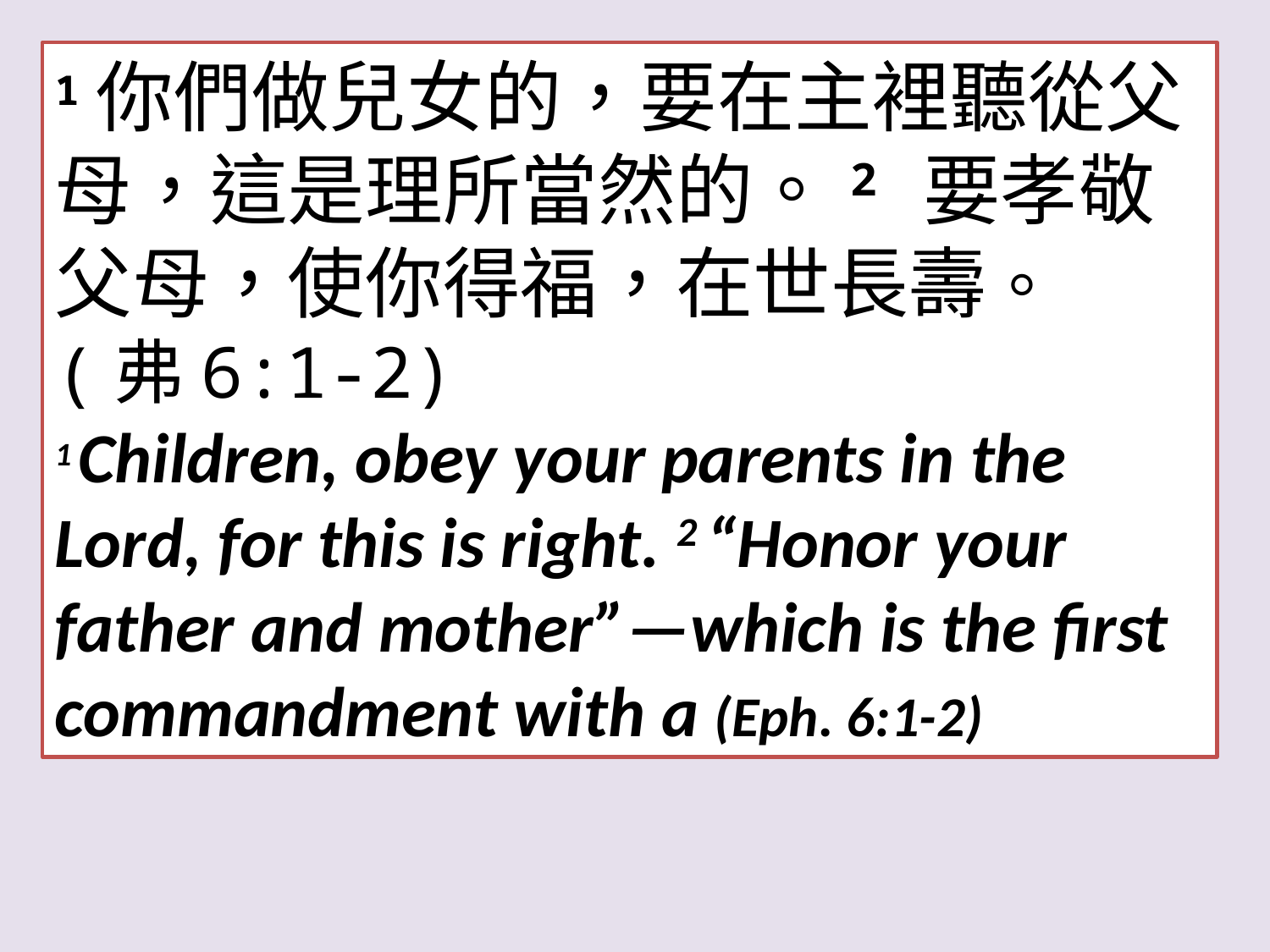

1你們做兒女的，要在主裡聽從父母，這是理所當然的。2 要孝敬父母，使你得福，在世長壽。 (弗6:1-2)
1 Children, obey your parents in the Lord, for this is right. 2 “Honor your father and mother”—which is the first commandment with a (Eph. 6:1-2)